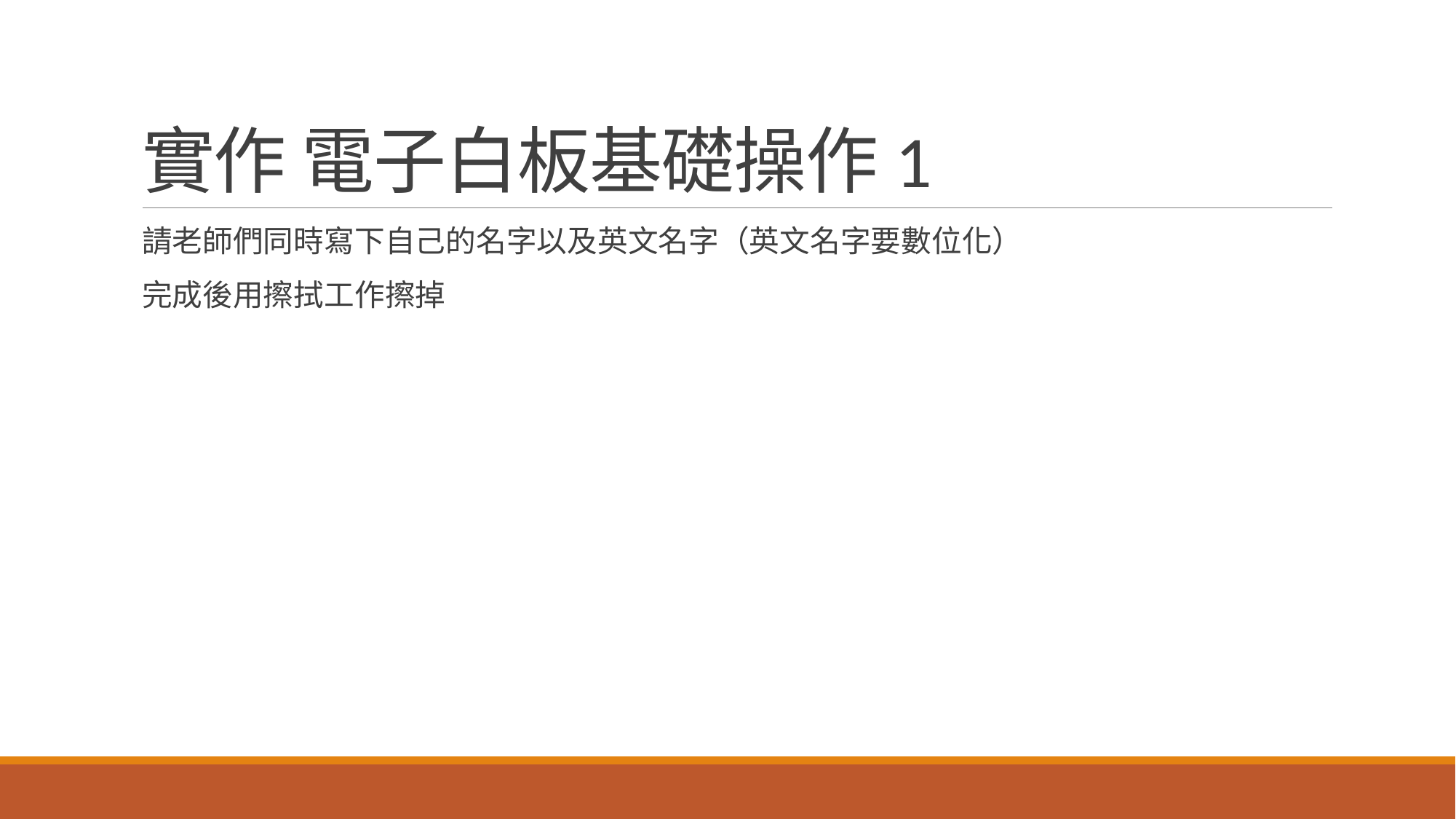

# 實作 電子白板基礎操作1
請老師們同時寫下自己的名字以及英文名字（英文名字要數位化）
完成後用擦拭工作擦掉